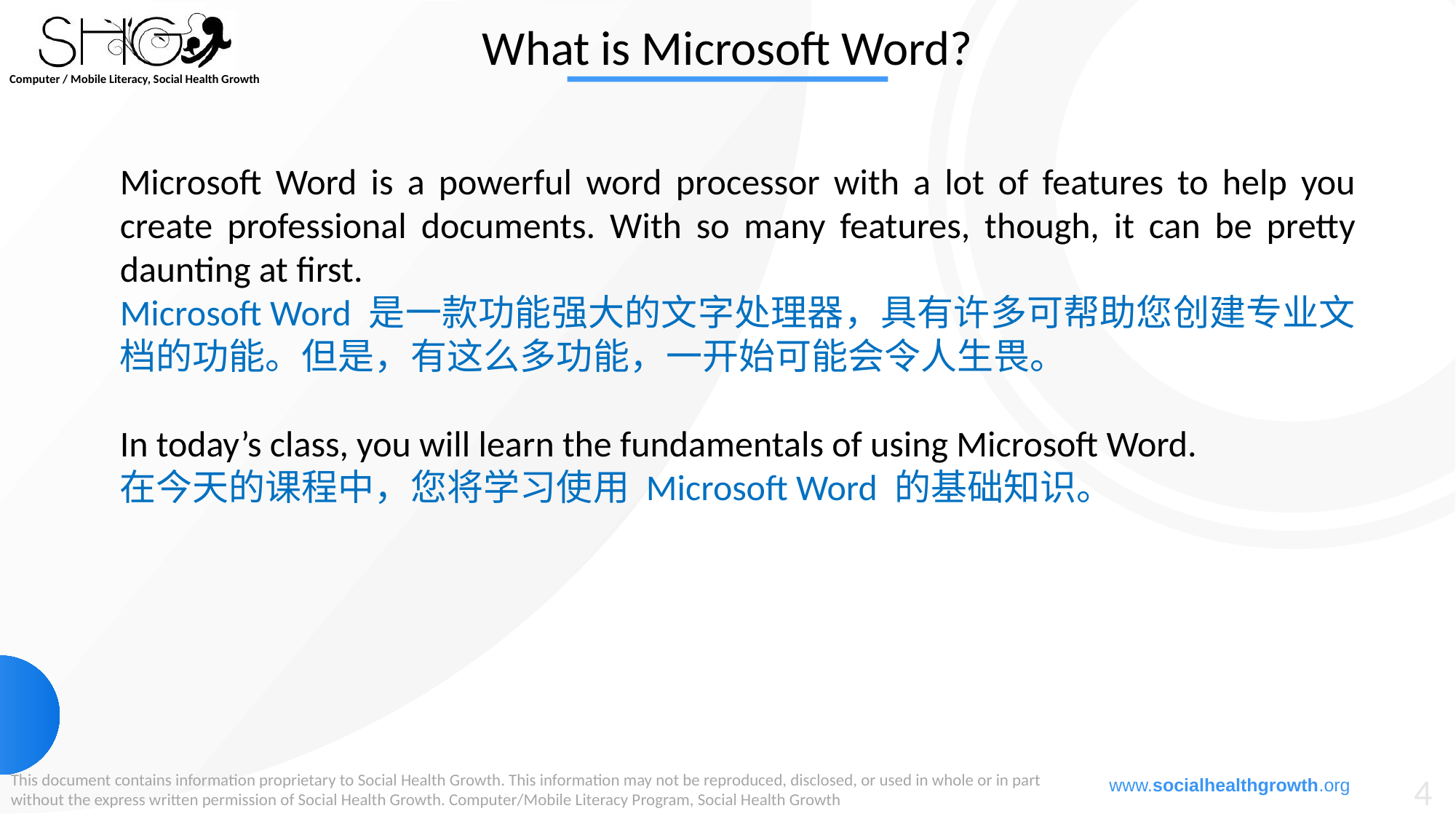

What is Microsoft Word?
Microsoft Word is a powerful word processor with a lot of features to help you create professional documents. With so many features, though, it can be pretty daunting at first.
Microsoft Word 是一款功能强大的文字处理器，具有许多可帮助您创建专业文档的功能。但是，有这么多功能，一开始可能会令人生畏。

In today’s class, you will learn the fundamentals of using Microsoft Word.
在今天的课程中，您将学习使用 Microsoft Word 的基础知识。